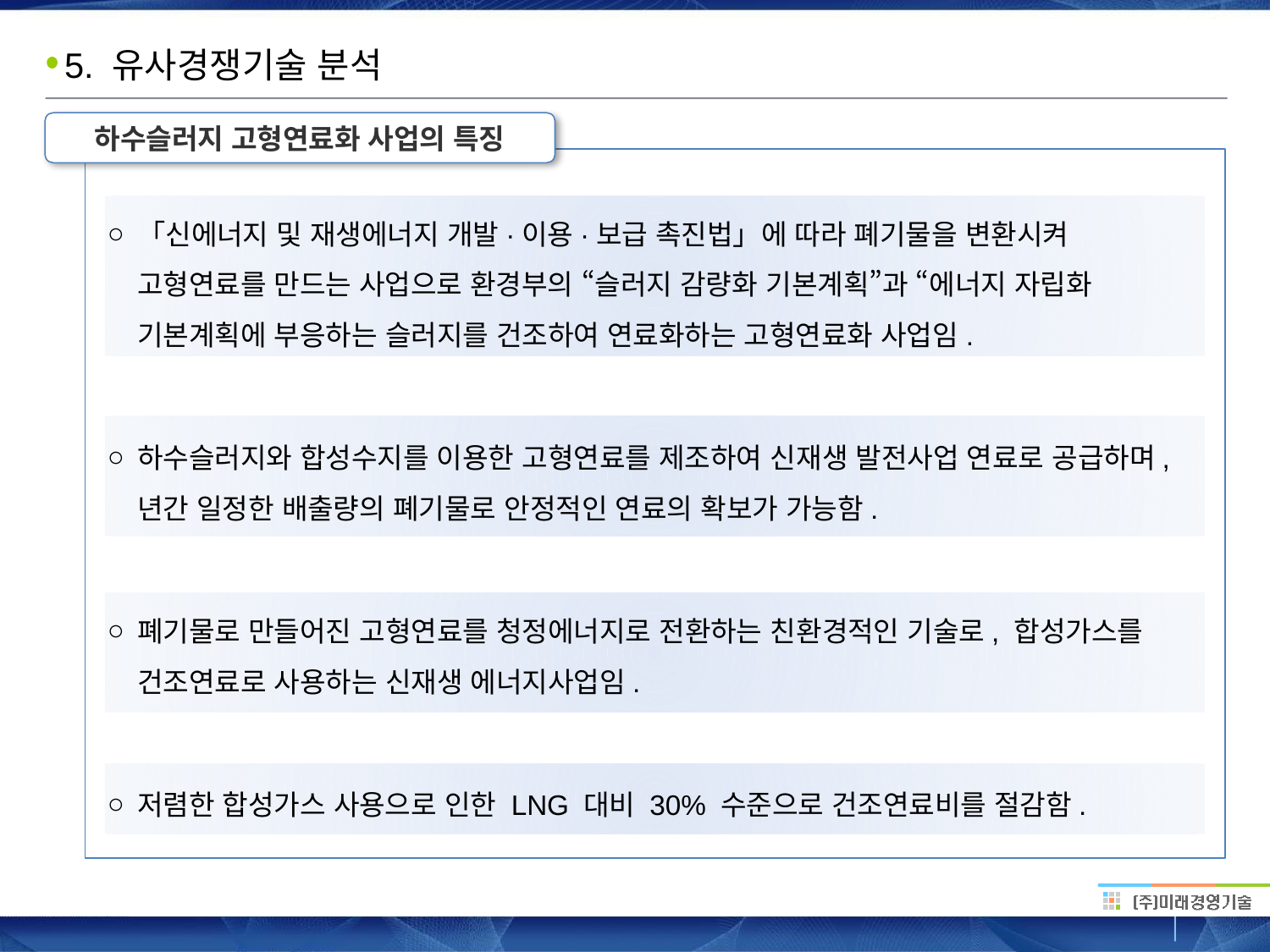

# 5. 유사경쟁기술 분석
하수슬러지 고형연료화 사업의 특징

「신에너지 및 재생에너지 개발·이용·보급 촉진법」에 따라 폐기물을 변환시켜 고형연료를 만드는 사업으로 환경부의 “슬러지 감량화 기본계획”과 “에너지 자립화 기본계획에 부응하는 슬러지를 건조하여 연료화하는 고형연료화 사업임.

하수슬러지와 합성수지를 이용한 고형연료를 제조하여 신재생 발전사업 연료로 공급하며, 년간 일정한 배출량의 폐기물로 안정적인 연료의 확보가 가능함.

폐기물로 만들어진 고형연료를 청정에너지로 전환하는 친환경적인 기술로, 합성가스를 건조연료로 사용하는 신재생 에너지사업임.

저렴한 합성가스 사용으로 인한 LNG 대비 30% 수준으로 건조연료비를 절감함.